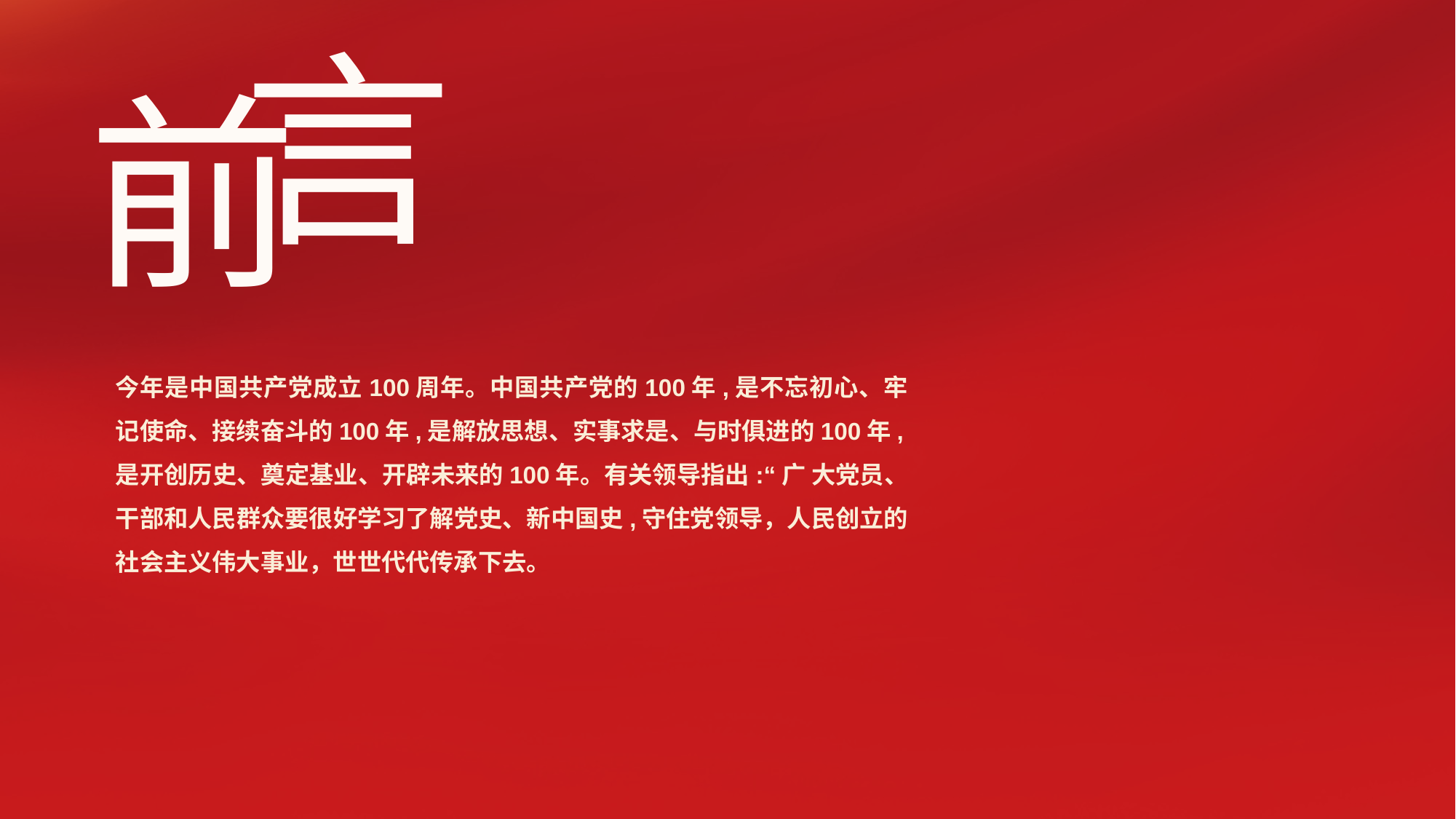

言
前
今年是中国共产党成立100周年。中国共产党的100年,是不忘初心、牢记使命、接续奋斗的100年,是解放思想、实事求是、与时俱进的100年,是开创历史、奠定基业、开辟未来的100年。有关领导指出:“广 大党员、干部和人民群众要很好学习了解党史、新中国史,守住党领导，人民创立的社会主义伟大事业，世世代代传承下去。